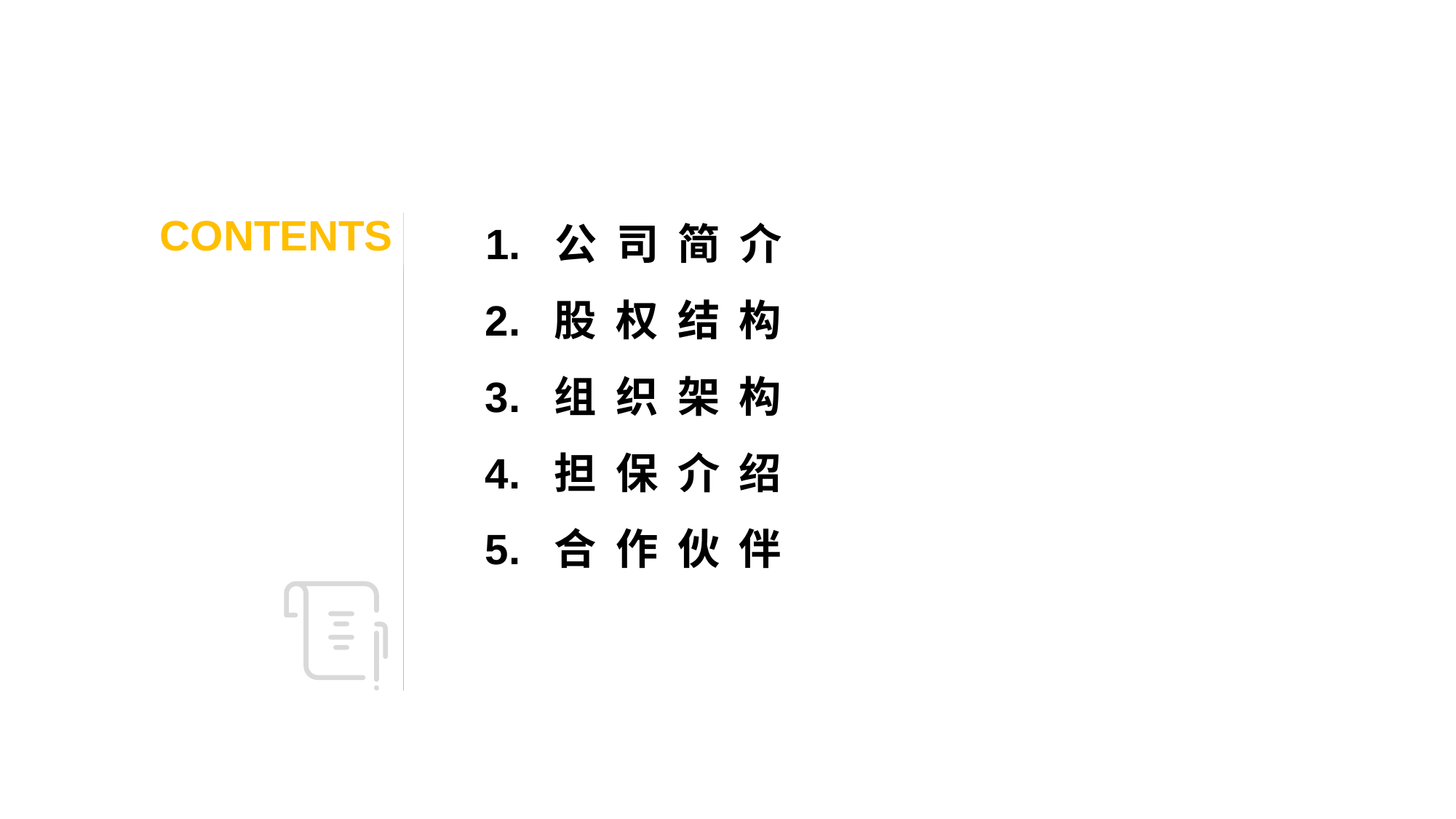

1.  公  司  简  介
      2.  股  权  结  构
      3.  组  织  架  构
      4.  担  保  介  绍
      5.  合  作  伙  伴
CONTENTS